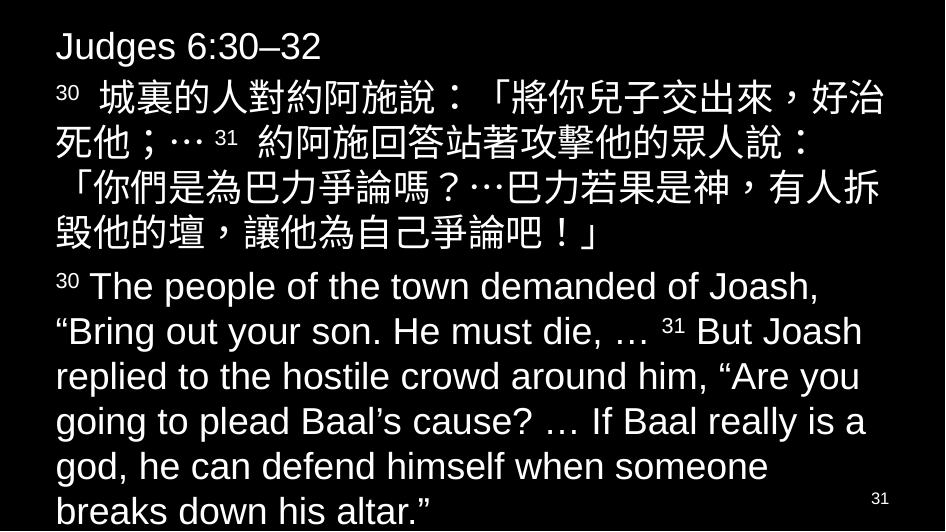

Judges 6:30–32
30 城裏的人對約阿施說：「將你兒子交出來，好治死他；…31 約阿施回答站著攻擊他的眾人說：「你們是為巴力爭論嗎？…巴力若果是神，有人拆毀他的壇，讓他為自己爭論吧！」
30 The people of the town demanded of Joash, “Bring out your son. He must die, … 31 But Joash replied to the hostile crowd around him, “Are you going to plead Baal’s cause? … If Baal really is a god, he can defend himself when someone breaks down his altar.”
31